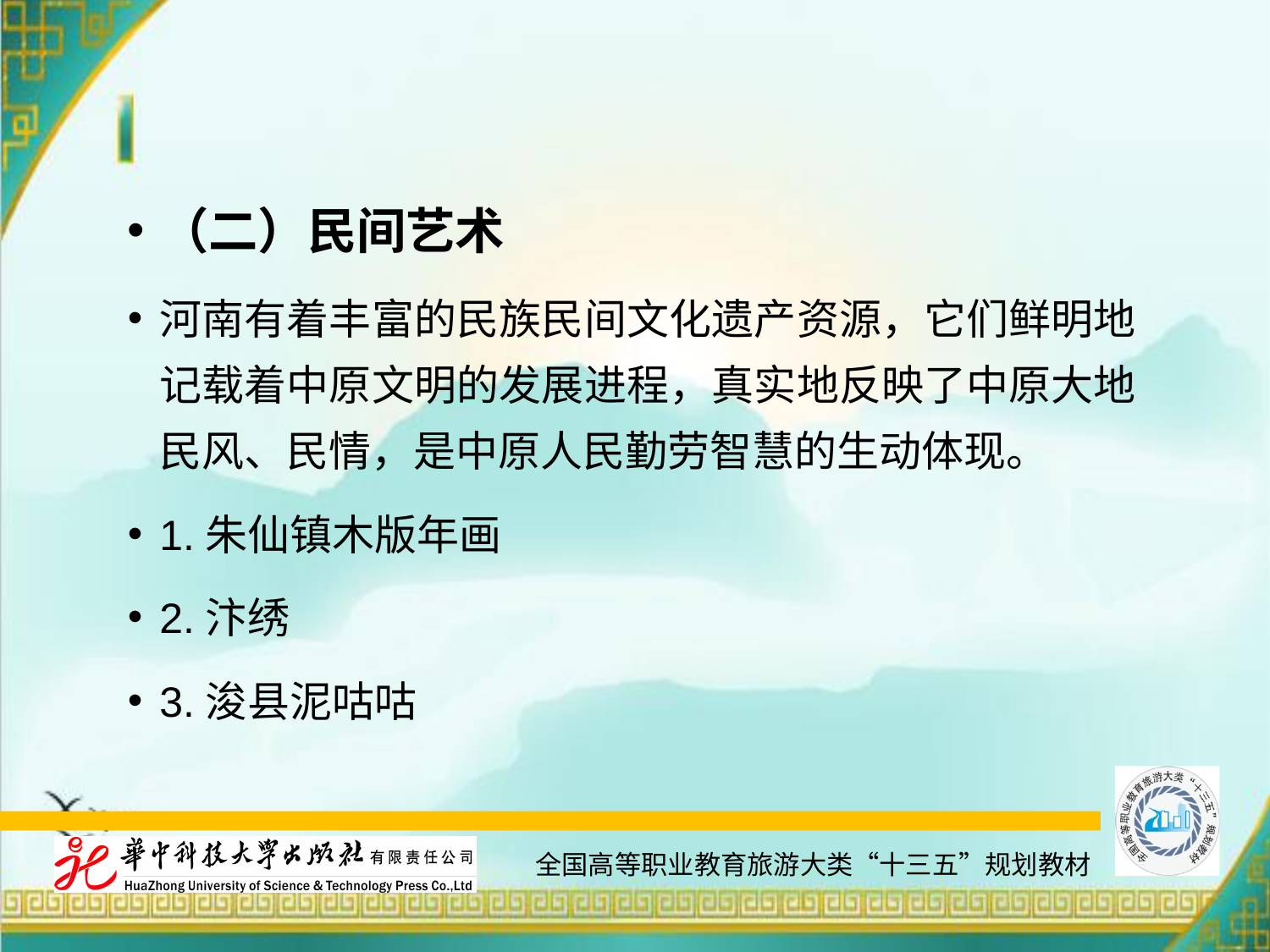

#
（二）民间艺术
河南有着丰富的民族民间文化遗产资源，它们鲜明地记载着中原文明的发展进程，真实地反映了中原大地民风、民情，是中原人民勤劳智慧的生动体现。
1.朱仙镇木版年画
2.汴绣
3.浚县泥咕咕